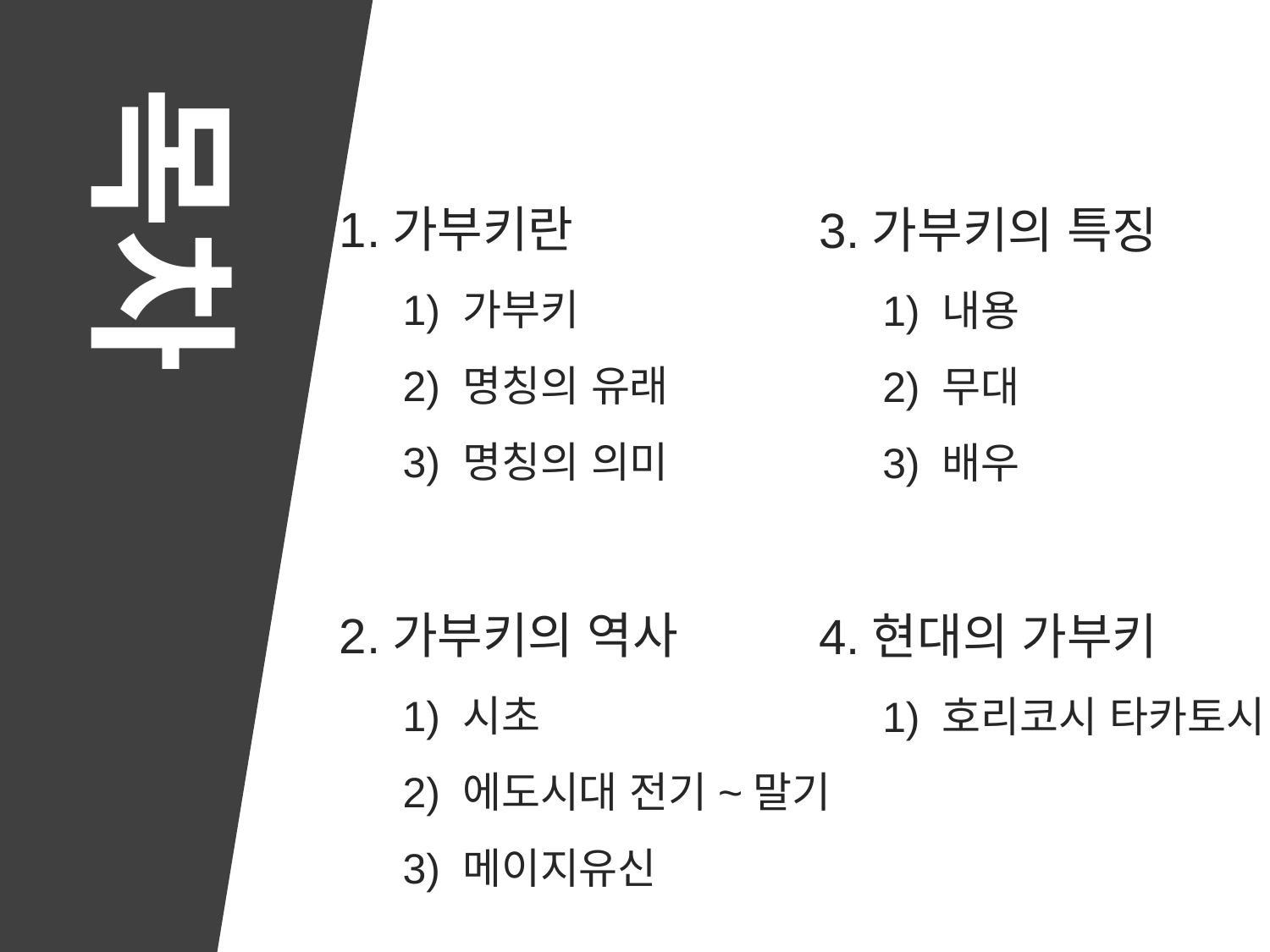

목차
1.가부키란
1) 가부키
2) 명칭의 유래
3) 명칭의 의미

2.가부키의 역사
1) 시초
2) 에도시대 전기~말기
3) 메이지유신
3.가부키의 특징
1) 내용
2) 무대
3) 배우

4.현대의 가부키
1) 호리코시 타카토시